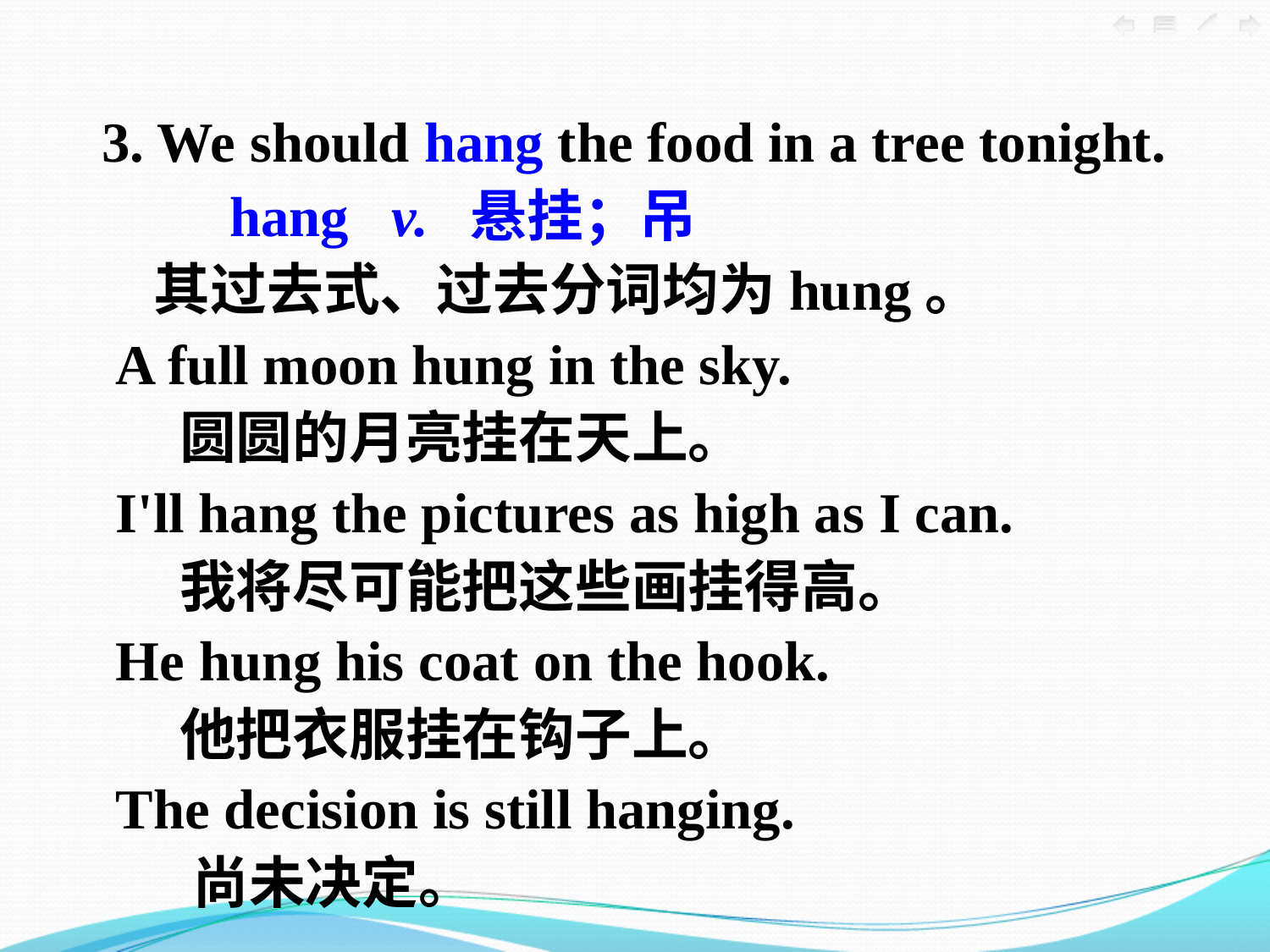

3. We should hang the food in a tree tonight.
         hang   v.  悬挂；吊
   其过去式、过去分词均为hung。
 A full moon hung in the sky.
     圆圆的月亮挂在天上。
 I'll hang the pictures as high as I can.
     我将尽可能把这些画挂得高。
 He hung his coat on the hook.
     他把衣服挂在钩子上。
 The decision is still hanging.
      尚未决定。